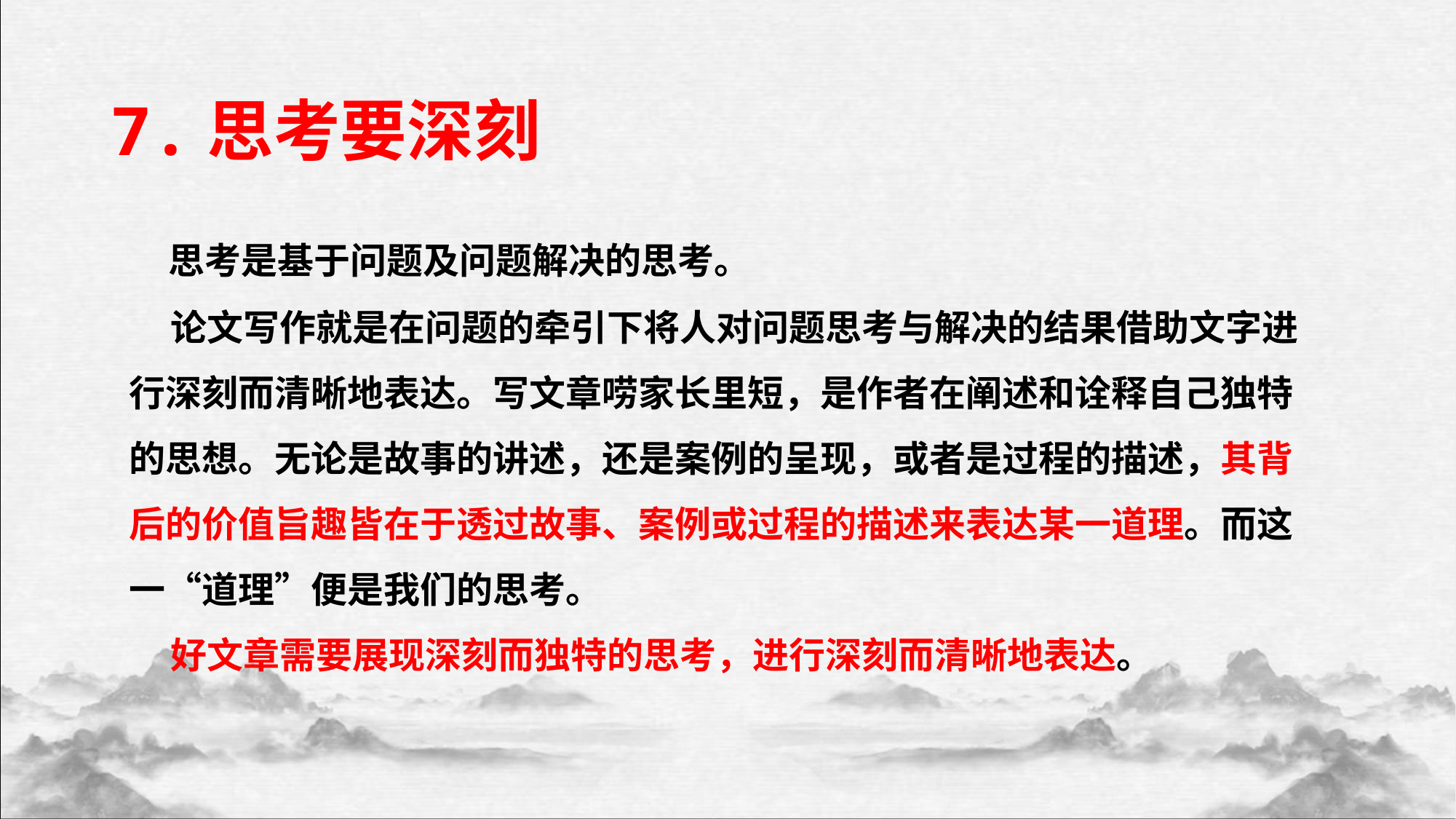

7.思考要深刻
   思考是基于问题及问题解决的思考。
    论文写作就是在问题的牵引下将人对问题思考与解决的结果借助文字进行深刻而清晰地表达。写文章唠家长里短，是作者在阐述和诠释自己独特的思想。无论是故事的讲述，还是案例的呈现，或者是过程的描述，其背后的价值旨趣皆在于透过故事、案例或过程的描述来表达某一道理。而这一“道理”便是我们的思考。
    好文章需要展现深刻而独特的思考，进行深刻而清晰地表达。